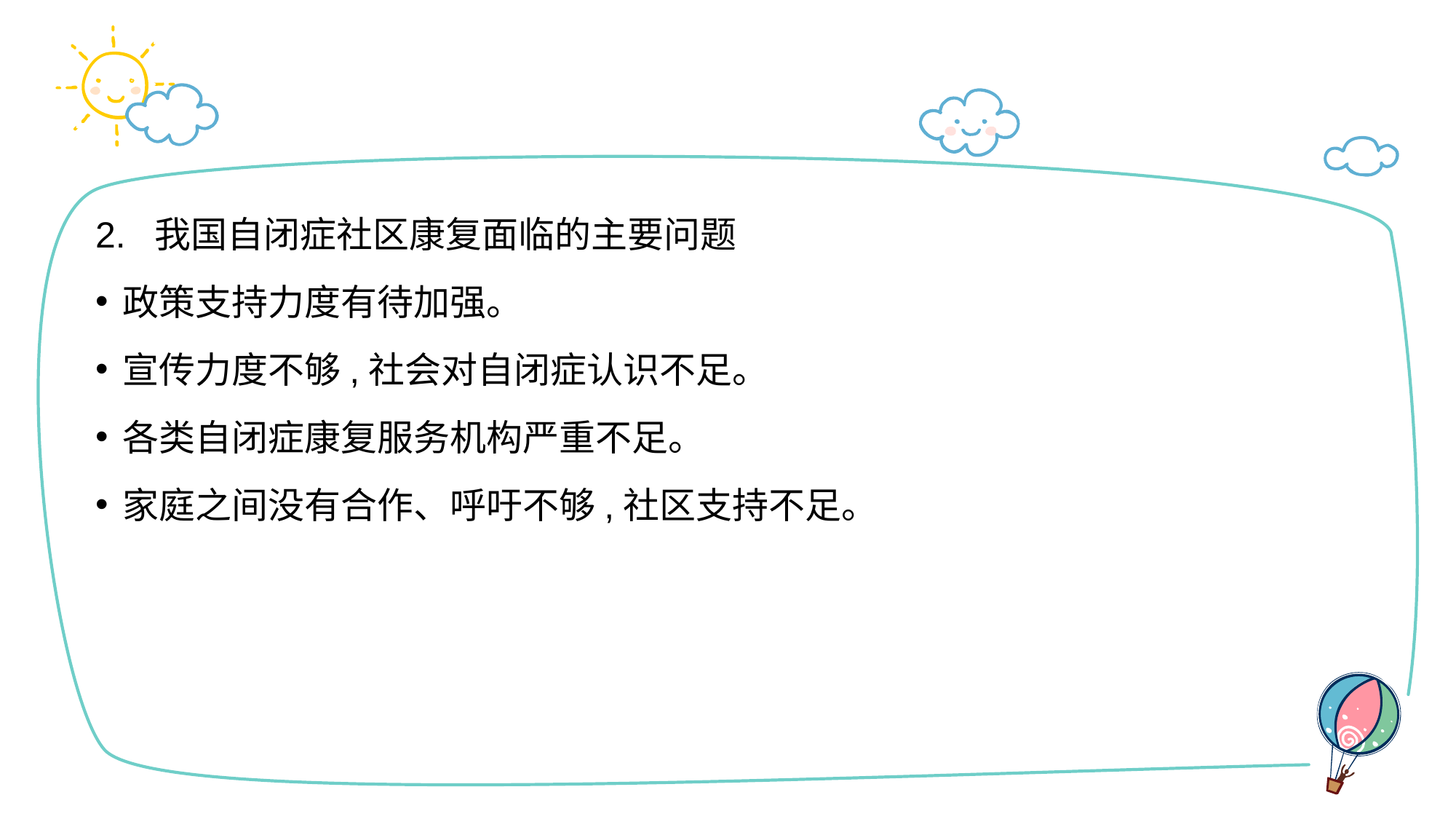

#
2.  我国自闭症社区康复面临的主要问题
政策支持力度有待加强。
宣传力度不够,社会对自闭症认识不足。
各类自闭症康复服务机构严重不足。
家庭之间没有合作、呼吁不够,社区支持不足。